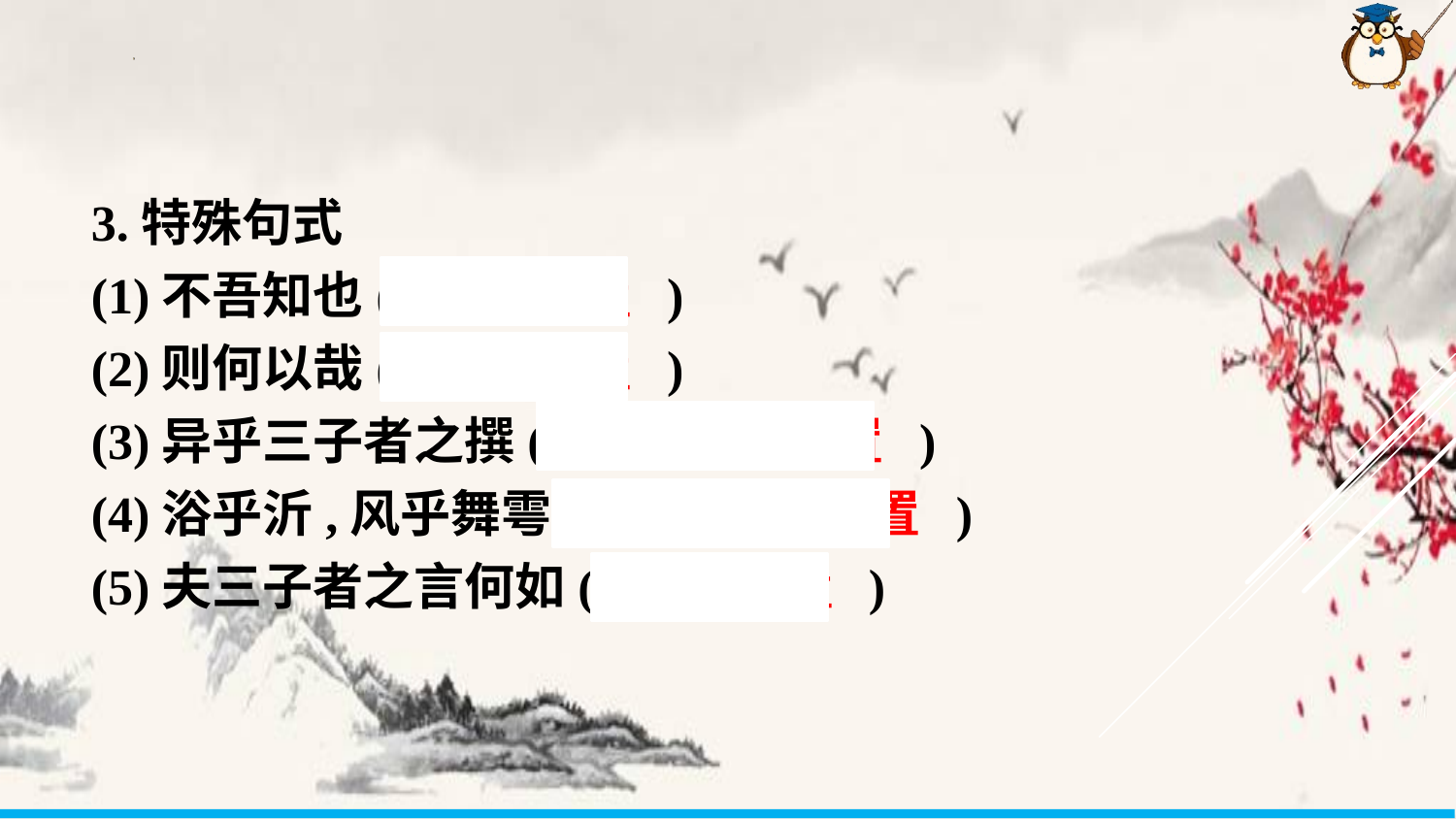

3.特殊句式
(1)不吾知也(  宾语前置  )
(2)则何以哉(  宾语前置  )
(3)异乎三子者之撰(  介词结构后置  )
(4)浴乎沂,风乎舞雩(  介词结构后置  )
(5)夫三子者之言何如(  宾语前置  )